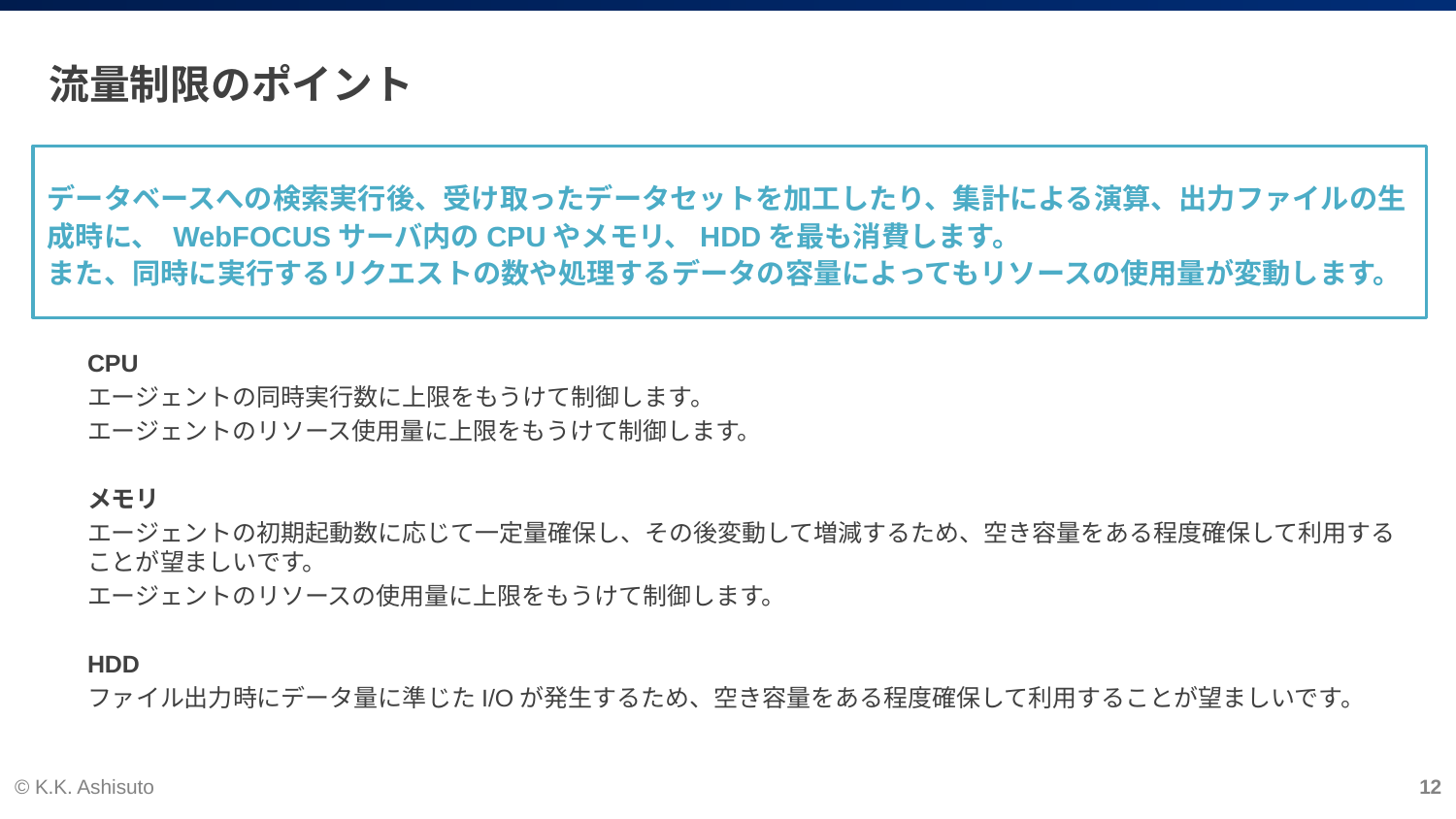

# 流量制限のポイント
データベースへの検索実行後、受け取ったデータセットを加工したり、集計による演算、出力ファイルの生成時に、 WebFOCUSサーバ内のCPUやメモリ、HDDを最も消費します。
また、同時に実行するリクエストの数や処理するデータの容量によってもリソースの使用量が変動します。
CPU
エージェントの同時実行数に上限をもうけて制御します。
エージェントのリソース使用量に上限をもうけて制御します。

メモリ
エージェントの初期起動数に応じて一定量確保し、その後変動して増減するため、空き容量をある程度確保して利用することが望ましいです。
エージェントのリソースの使用量に上限をもうけて制御します。

HDD
ファイル出力時にデータ量に準じたI/Oが発生するため、空き容量をある程度確保して利用することが望ましいです。
© K.K. Ashisuto
12